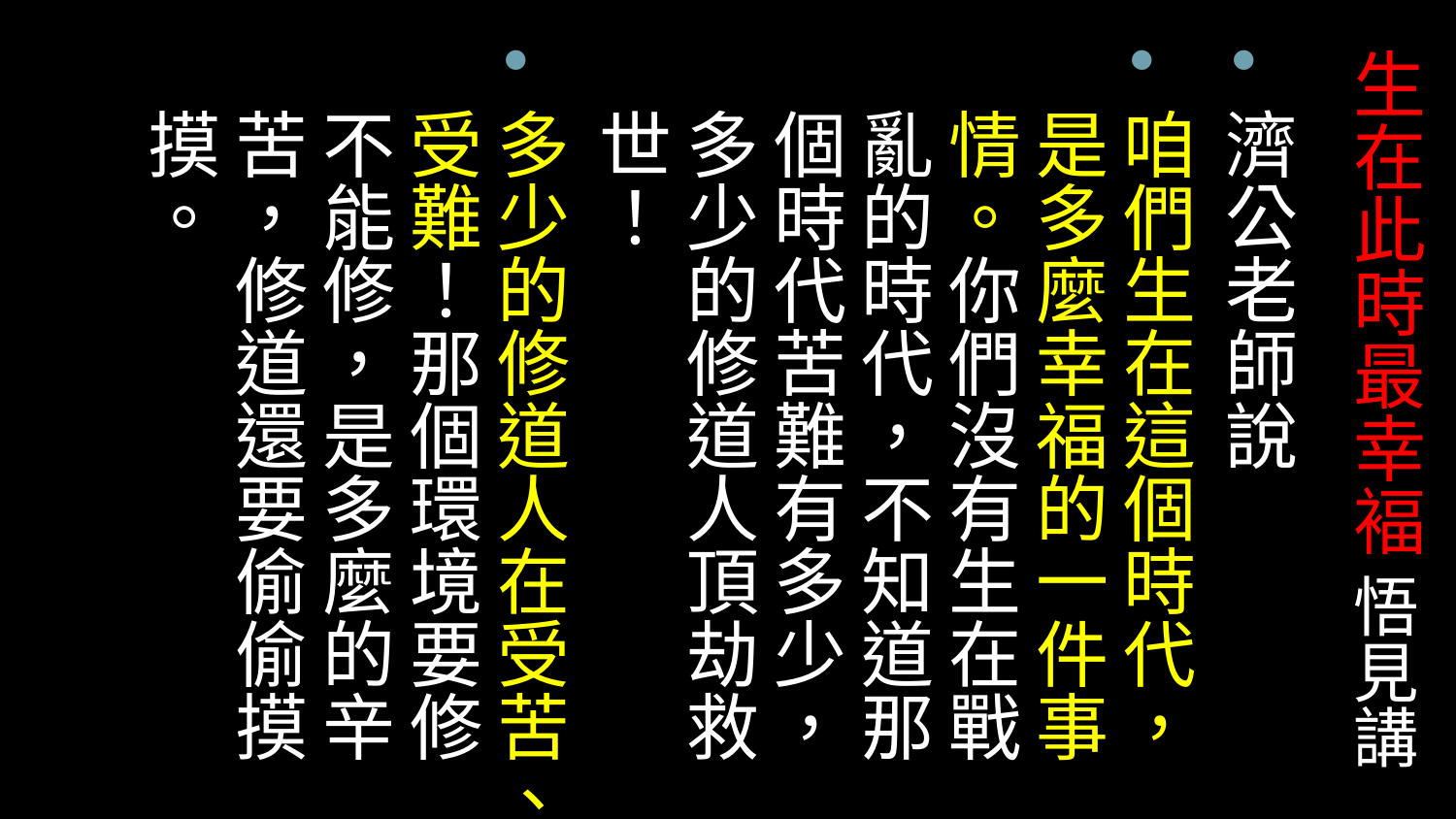

# 生在此時最幸褔 悟見講
濟公老師說
咱們生在這個時代，是多麼幸福的一件事情。你們沒有生在戰亂的時代，不知道那個時代苦難有多少，多少的修道人頂劫救世！
多少的修道人在受苦、受難！那個環境要修不能修，是多麼的辛苦，修道還要偷偷摸摸。